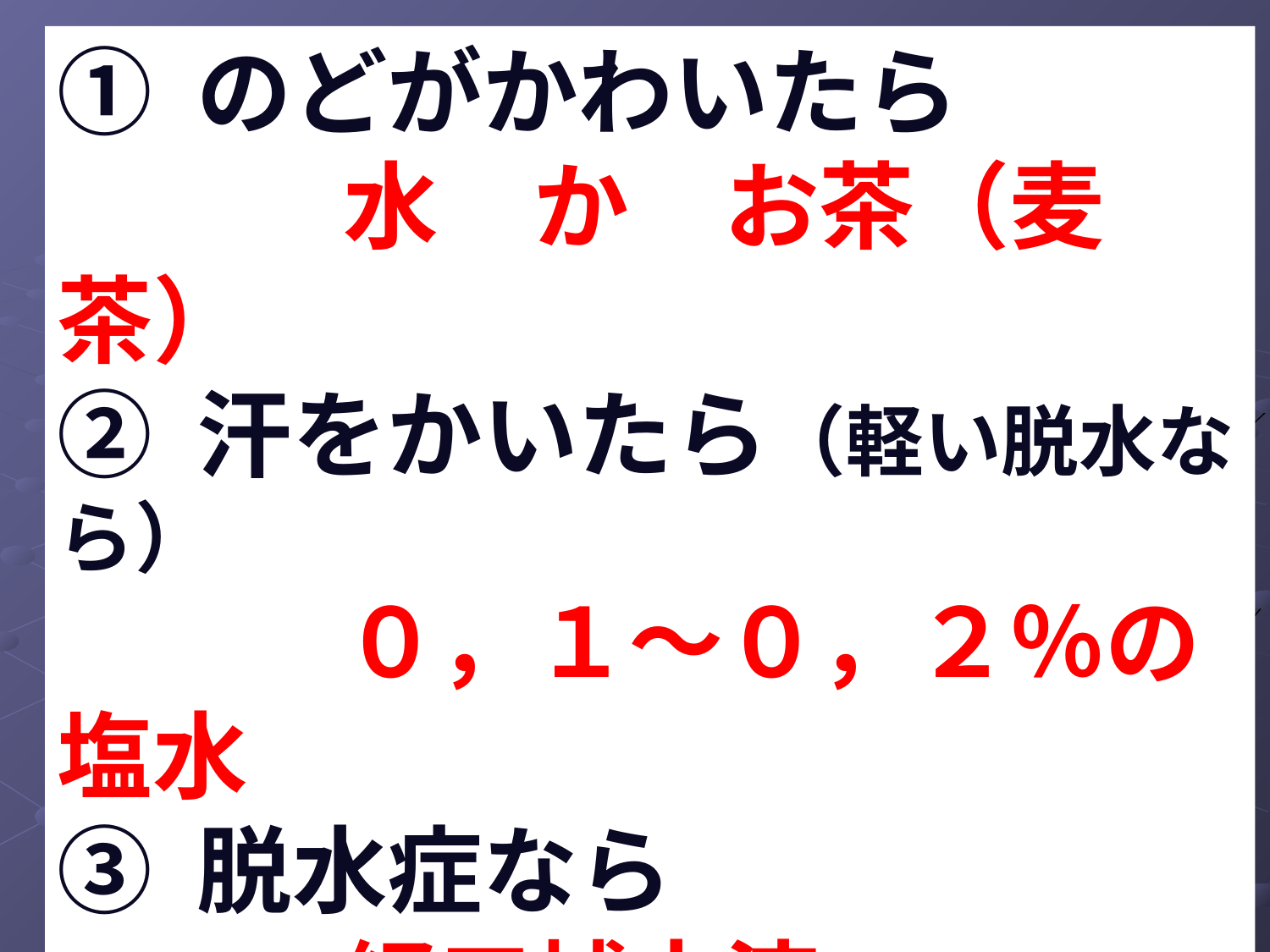

① のどがかわいたら
　　　水　か　お茶（麦茶）
② 汗をかいたら（軽い脱水なら）
　　　０，１～０，２％の塩水
③ 脱水症なら
　　　経口補水液（塩分０，３％）